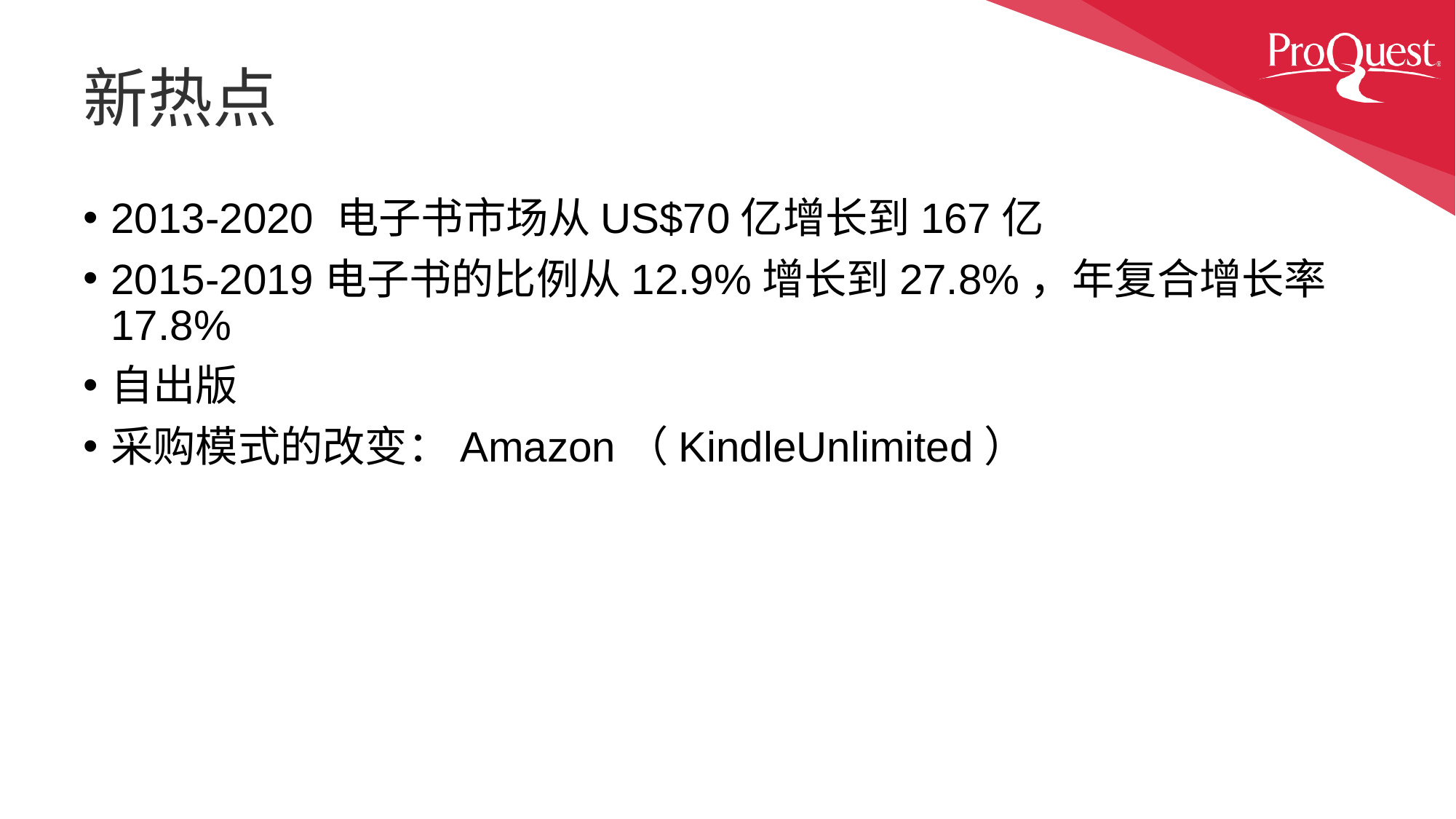

# 新热点
2013-2020 电子书市场从US$70亿增长到167亿
2015-2019电子书的比例从12.9%增长到27.8%，年复合增长率17.8%
自出版
采购模式的改变：Amazon（KindleUnlimited）